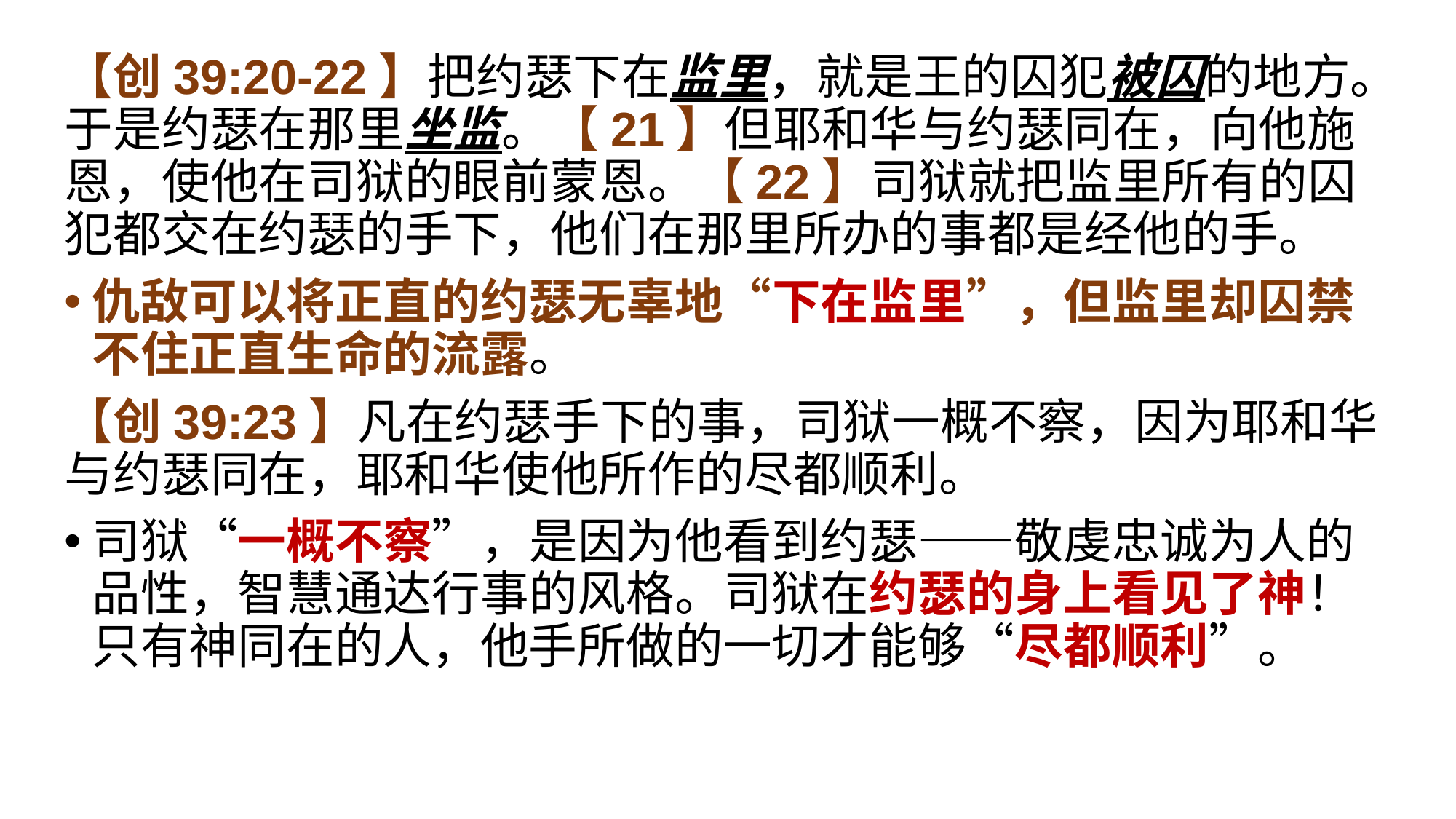

#
【创39:20-22】把约瑟下在监里，就是王的囚犯被囚的地方。于是约瑟在那里坐监。【21】但耶和华与约瑟同在，向他施恩，使他在司狱的眼前蒙恩。【22】司狱就把监里所有的囚犯都交在约瑟的手下，他们在那里所办的事都是经他的手。
仇敌可以将正直的约瑟无辜地“下在监里”，但监里却囚禁不住正直生命的流露。
【创39:23】凡在约瑟手下的事，司狱一概不察，因为耶和华与约瑟同在，耶和华使他所作的尽都顺利。
司狱“一概不察”，是因为他看到约瑟——敬虔忠诚为人的品性，智慧通达行事的风格。司狱在约瑟的身上看见了神！只有神同在的人，他手所做的一切才能够“尽都顺利”。